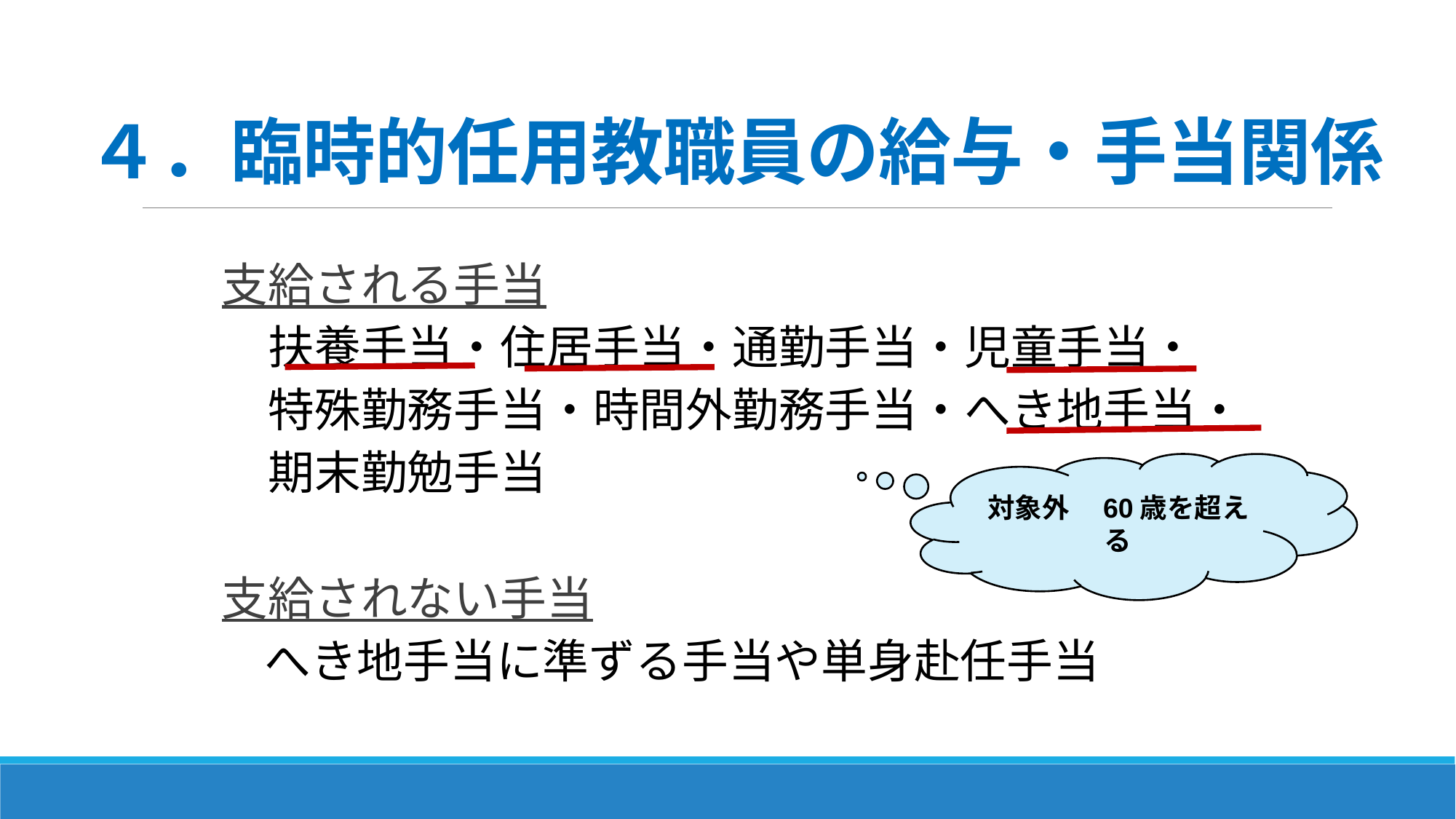

# ４．臨時的任用教職員の給与・手当関係

　支給される手当
　　扶養手当・住居手当・通勤手当・児童手当・
　　特殊勤務手当・時間外勤務手当・へき地手当・
　　期末勤勉手当

　支給されない手当
　　 へき地手当に準ずる手当や単身赴任手当

対象外　60歳を超える